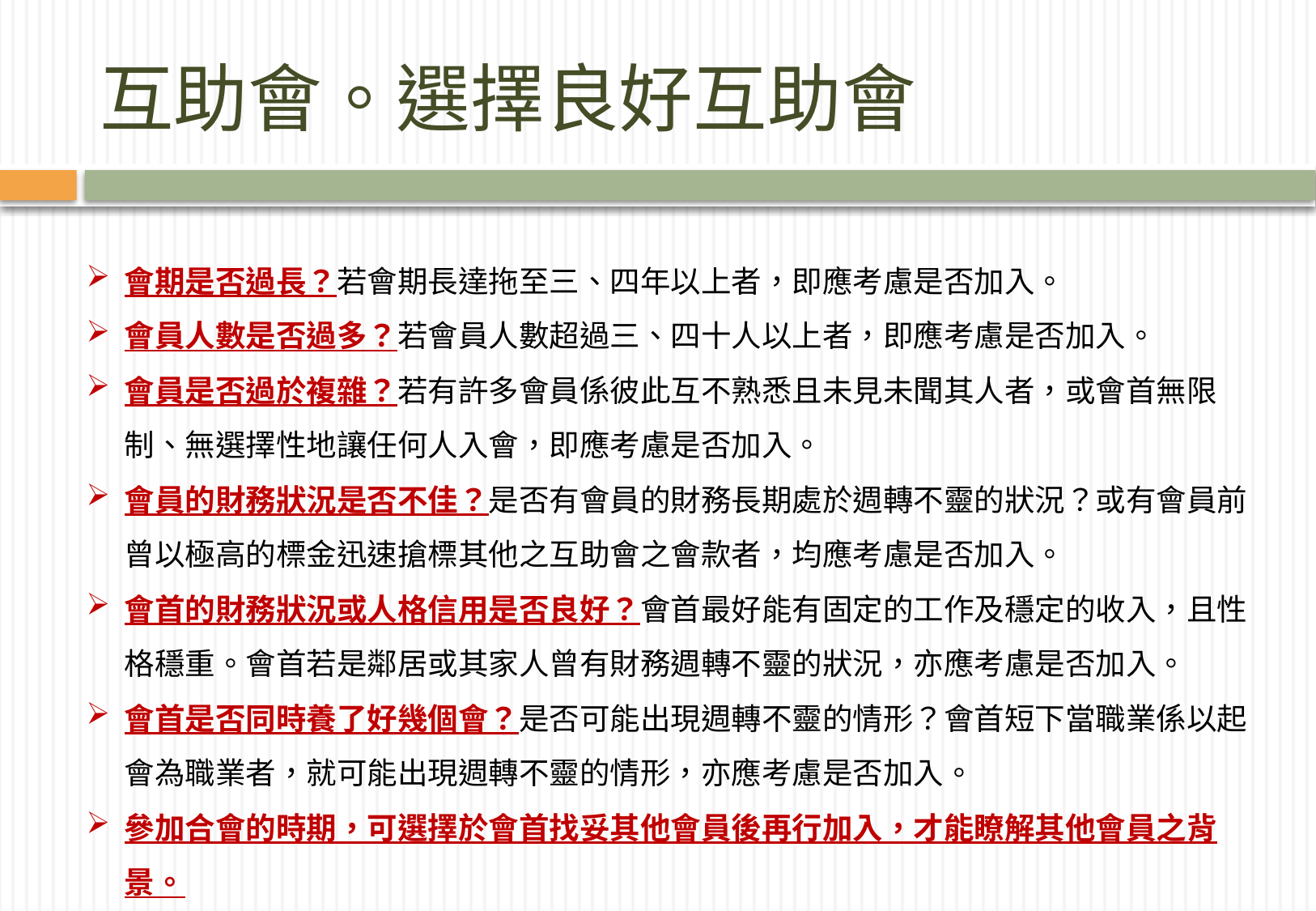

# 互助會。選擇良好互助會
會期是否過長？若會期長達拖至三、四年以上者，即應考慮是否加入。
會員人數是否過多？若會員人數超過三、四十人以上者，即應考慮是否加入。
會員是否過於複雜？若有許多會員係彼此互不熟悉且未見未聞其人者，或會首無限制、無選擇性地讓任何人入會，即應考慮是否加入。
會員的財務狀況是否不佳？是否有會員的財務長期處於週轉不靈的狀況？或有會員前曾以極高的標金迅速搶標其他之互助會之會款者，均應考慮是否加入。
會首的財務狀況或人格信用是否良好？會首最好能有固定的工作及穩定的收入，且性格穩重。會首若是鄰居或其家人曾有財務週轉不靈的狀況，亦應考慮是否加入。
會首是否同時養了好幾個會？是否可能出現週轉不靈的情形？會首短下當職業係以起會為職業者，就可能出現週轉不靈的情形，亦應考慮是否加入。
參加合會的時期，可選擇於會首找妥其他會員後再行加入，才能瞭解其他會員之背景。